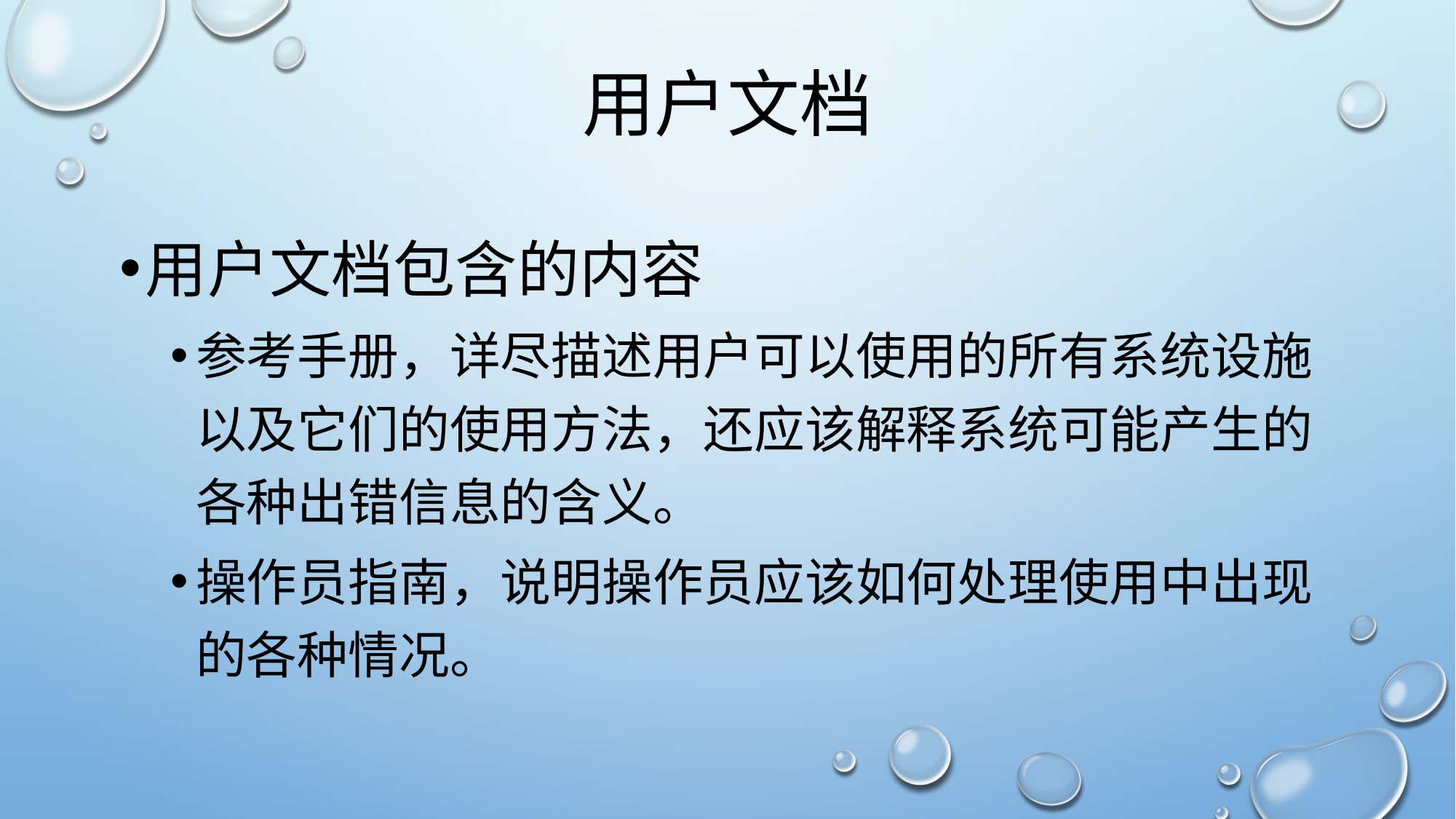

# 用户文档
用户文档包含的内容
参考手册，详尽描述用户可以使用的所有系统设施以及它们的使用方法，还应该解释系统可能产生的各种出错信息的含义。
操作员指南，说明操作员应该如何处理使用中出现的各种情况。